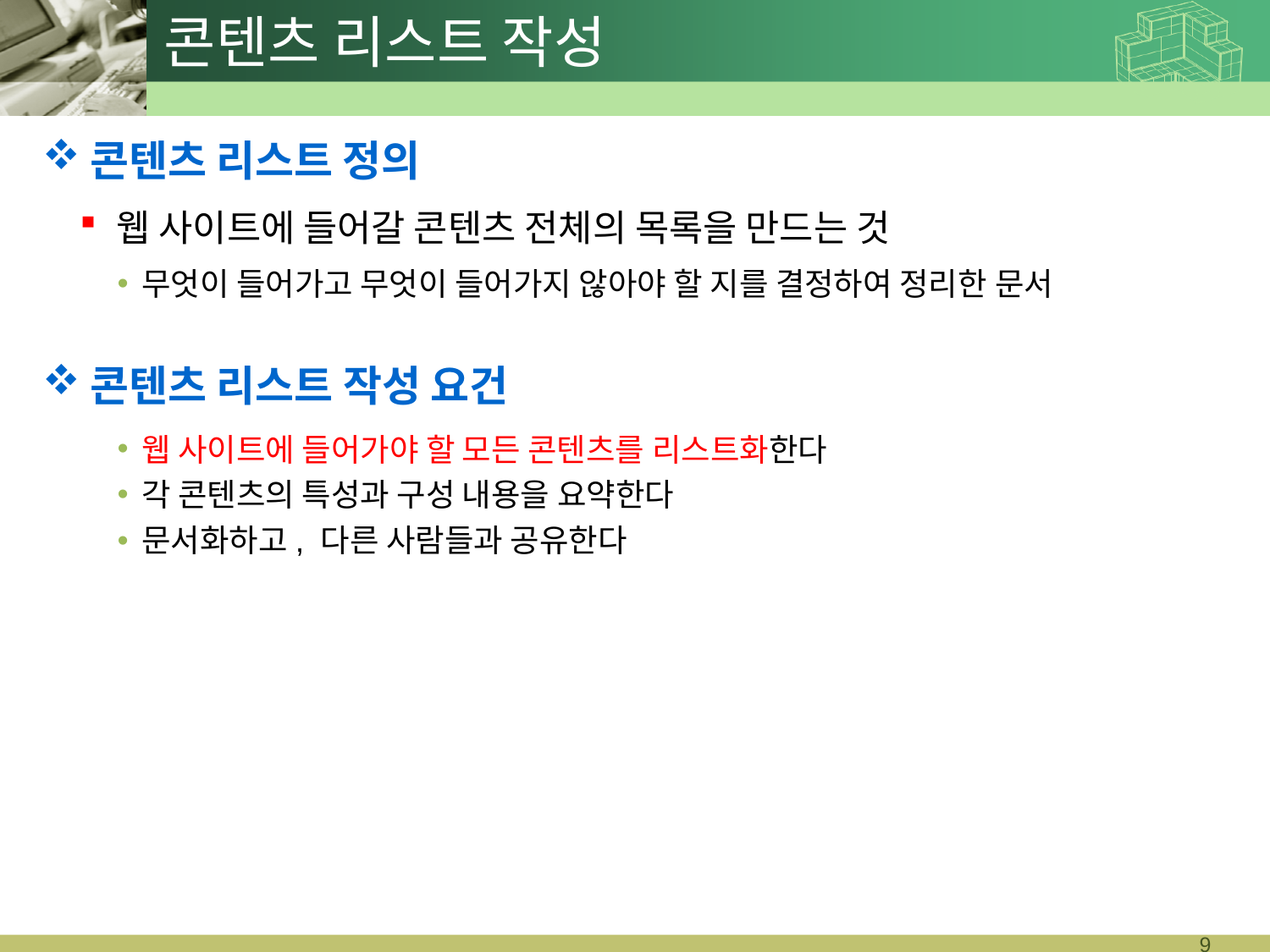

# 콘텐츠 리스트 작성
콘텐츠 리스트 정의
웹 사이트에 들어갈 콘텐츠 전체의 목록을 만드는 것
무엇이 들어가고 무엇이 들어가지 않아야 할 지를 결정하여 정리한 문서

콘텐츠 리스트 작성 요건
웹 사이트에 들어가야 할 모든 콘텐츠를 리스트화한다
각 콘텐츠의 특성과 구성 내용을 요약한다
문서화하고, 다른 사람들과 공유한다
9